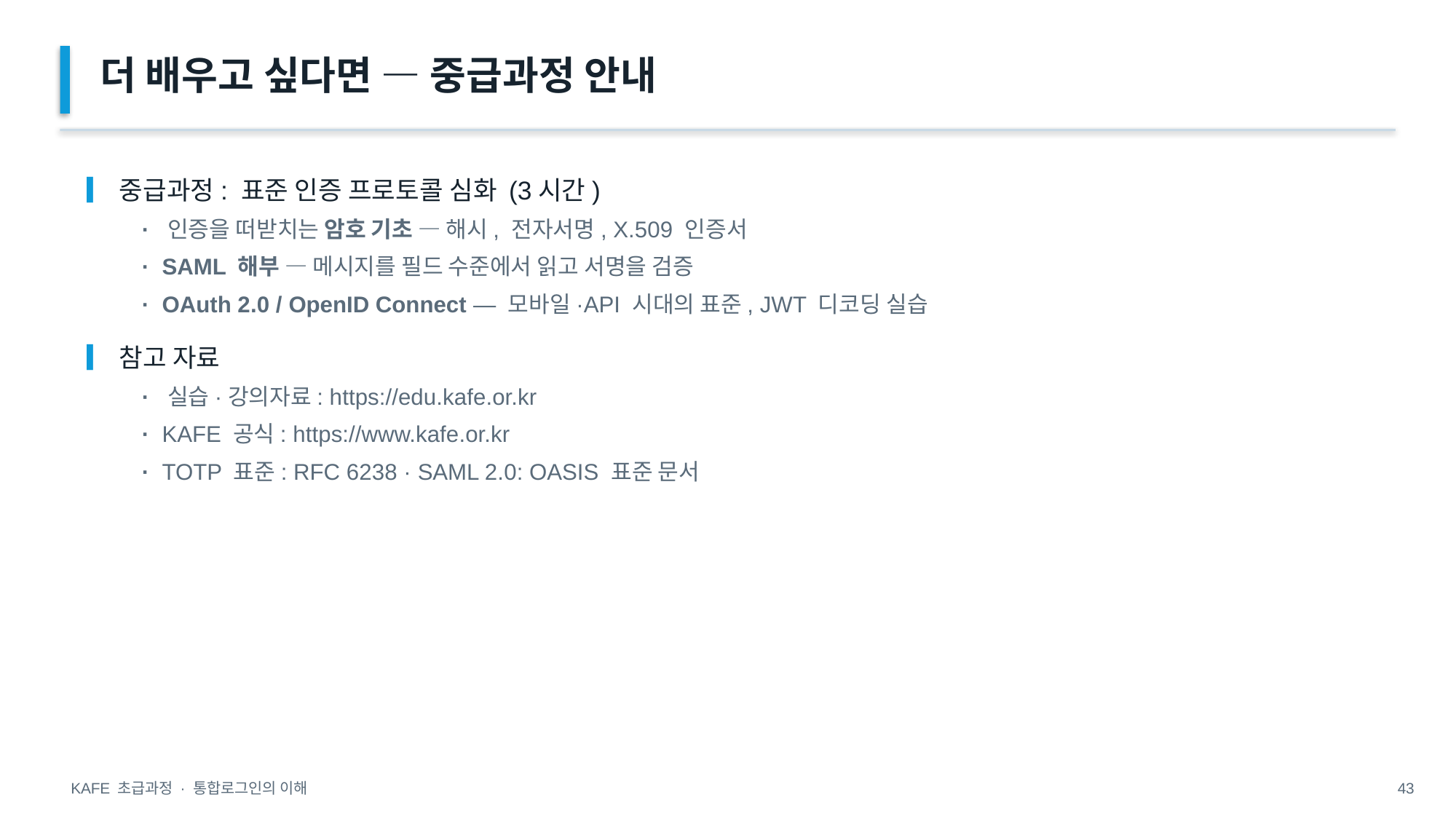

더 배우고 싶다면 — 중급과정 안내

▎중급과정: 표준 인증 프로토콜 심화 (3시간)
·  인증을 떠받치는 암호 기초 — 해시, 전자서명, X.509 인증서
·  SAML 해부 — 메시지를 필드 수준에서 읽고 서명을 검증
·  OAuth 2.0 / OpenID Connect — 모바일·API 시대의 표준, JWT 디코딩 실습
▎참고 자료
·  실습·강의자료: https://edu.kafe.or.kr
·  KAFE 공식: https://www.kafe.or.kr
·  TOTP 표준: RFC 6238 · SAML 2.0: OASIS 표준 문서
KAFE 초급과정 · 통합로그인의 이해
43